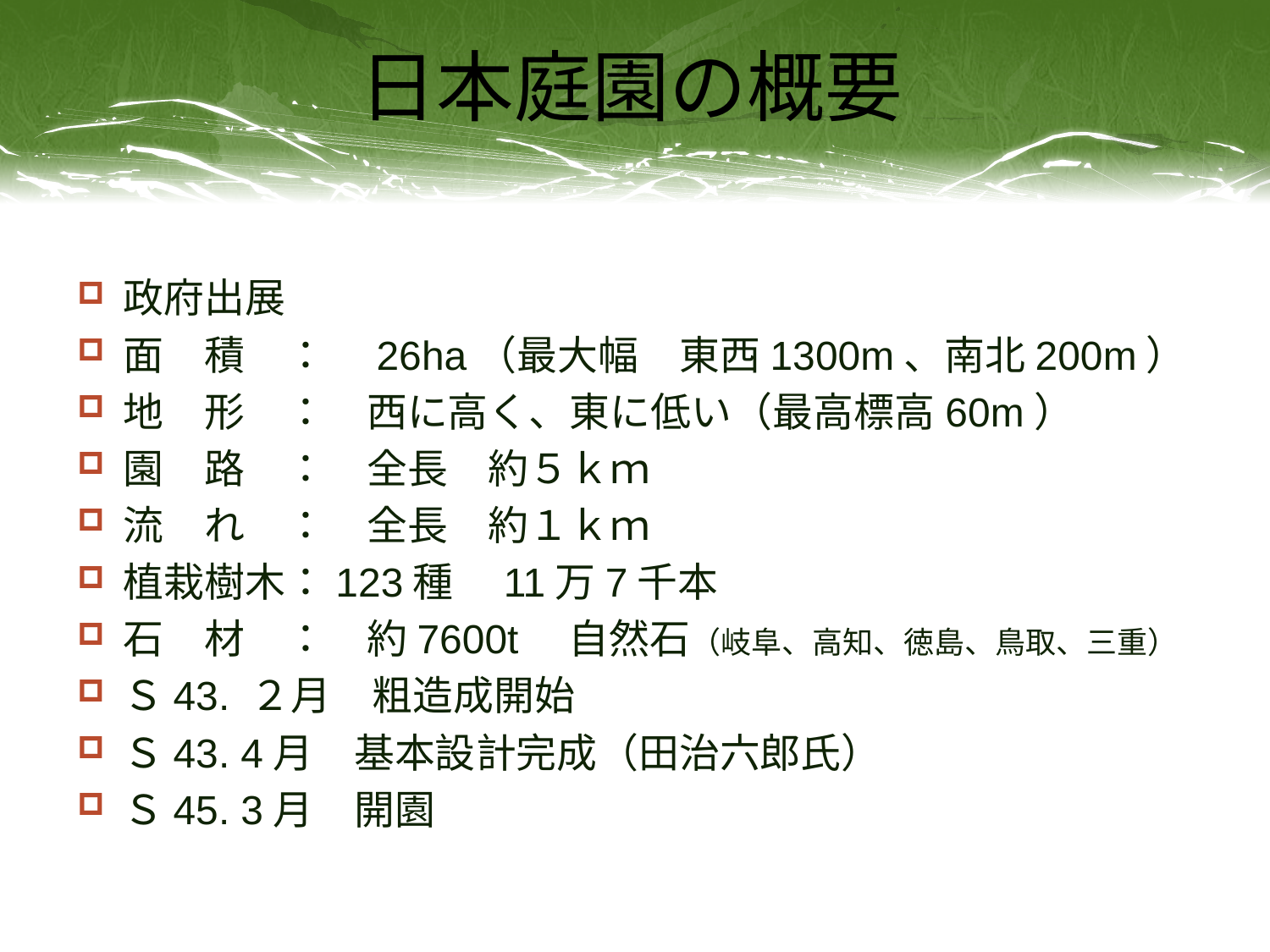

# 日本庭園の概要
政府出展
面　積　：　26ha（最大幅　東西1300m、南北200m）
地　形　：　西に高く、東に低い（最高標高60m）
園　路　：　全長　約５ｋｍ
流　れ　：　全長　約１ｋｍ
植栽樹木：123種　11万7千本
石　材　：　約7600t　自然石（岐阜、高知、徳島、鳥取、三重）
Ｓ43. ２月　粗造成開始
Ｓ43. 4月　基本設計完成（田治六郎氏）
Ｓ45. 3月　開園